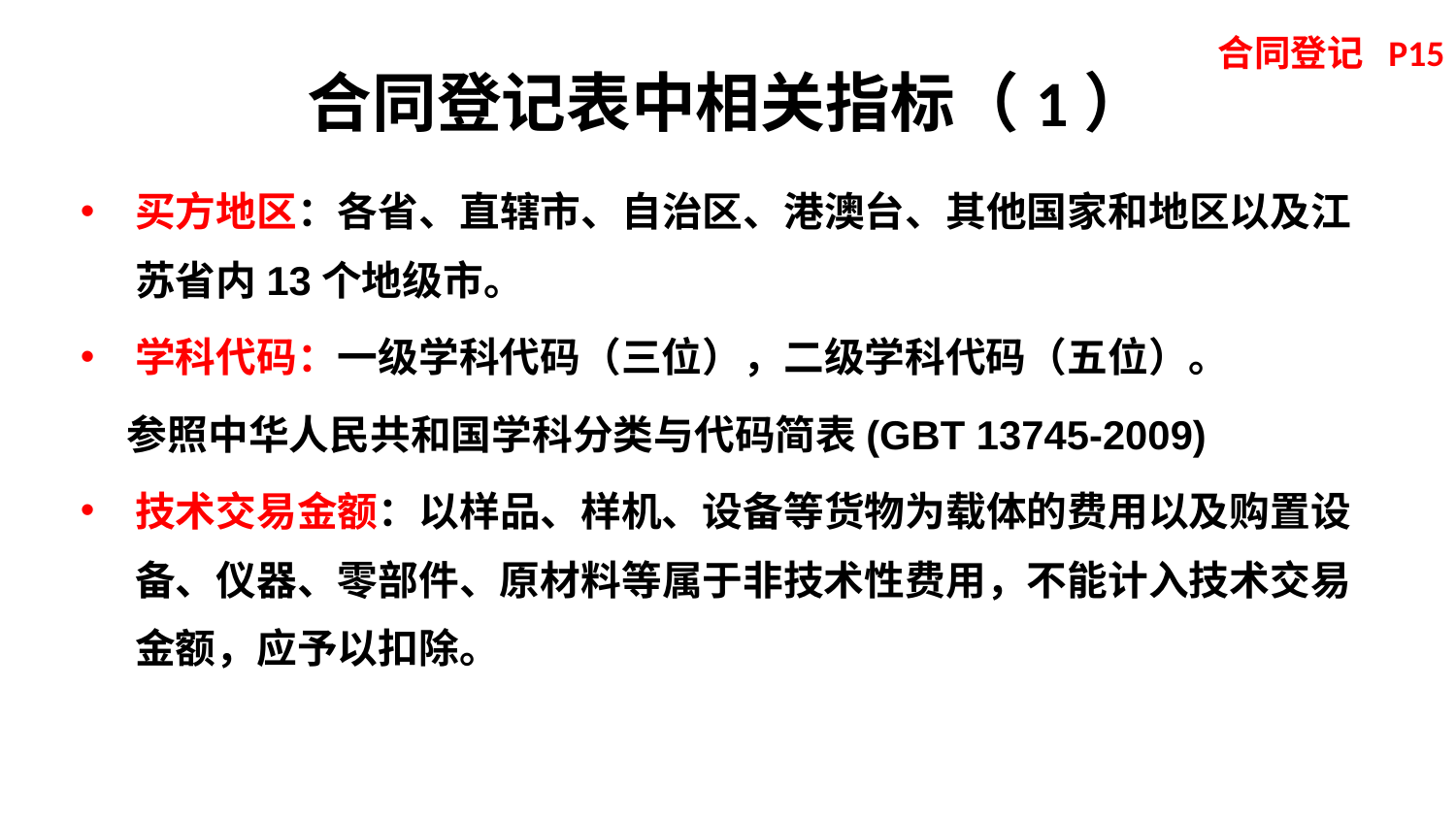

合同登记  P15
# 合同登记表中相关指标（1）
买方地区：各省、直辖市、自治区、港澳台、其他国家和地区以及江苏省内13个地级市。
学科代码：一级学科代码（三位），二级学科代码（五位）。
    参照中华人民共和国学科分类与代码简表(GBT 13745-2009)
技术交易金额：以样品、样机、设备等货物为载体的费用以及购置设备、仪器、零部件、原材料等属于非技术性费用，不能计入技术交易金额，应予以扣除。